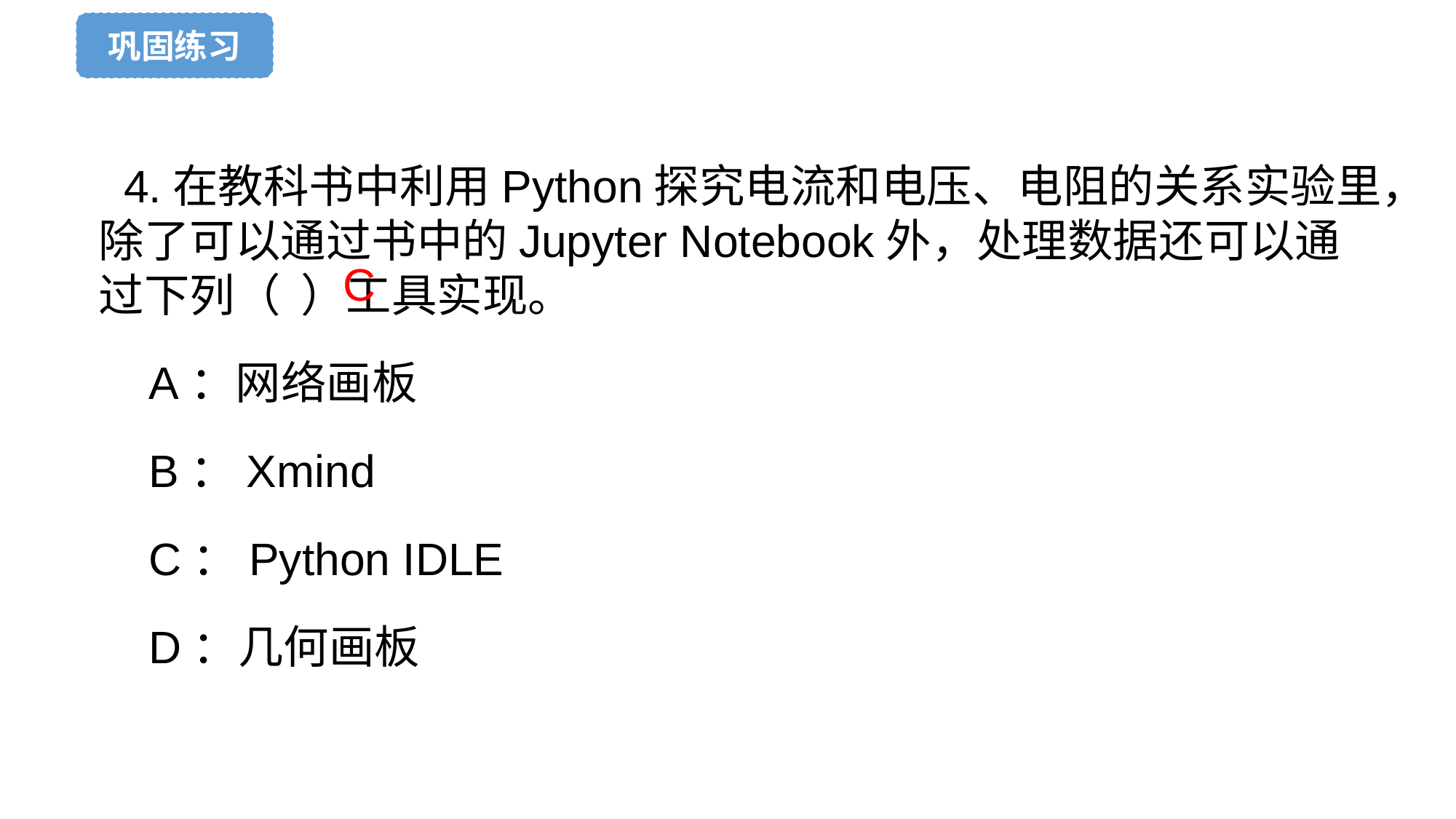

巩固练习
  4.在教科书中利用Python探究电流和电压、电阻的关系实验里，除了可以通过书中的Jupyter Notebook外，处理数据还可以通过下列（  ）工具实现。
    A：网络画板
    B：Xmind
    C：Python IDLE
    D：几何画板
C